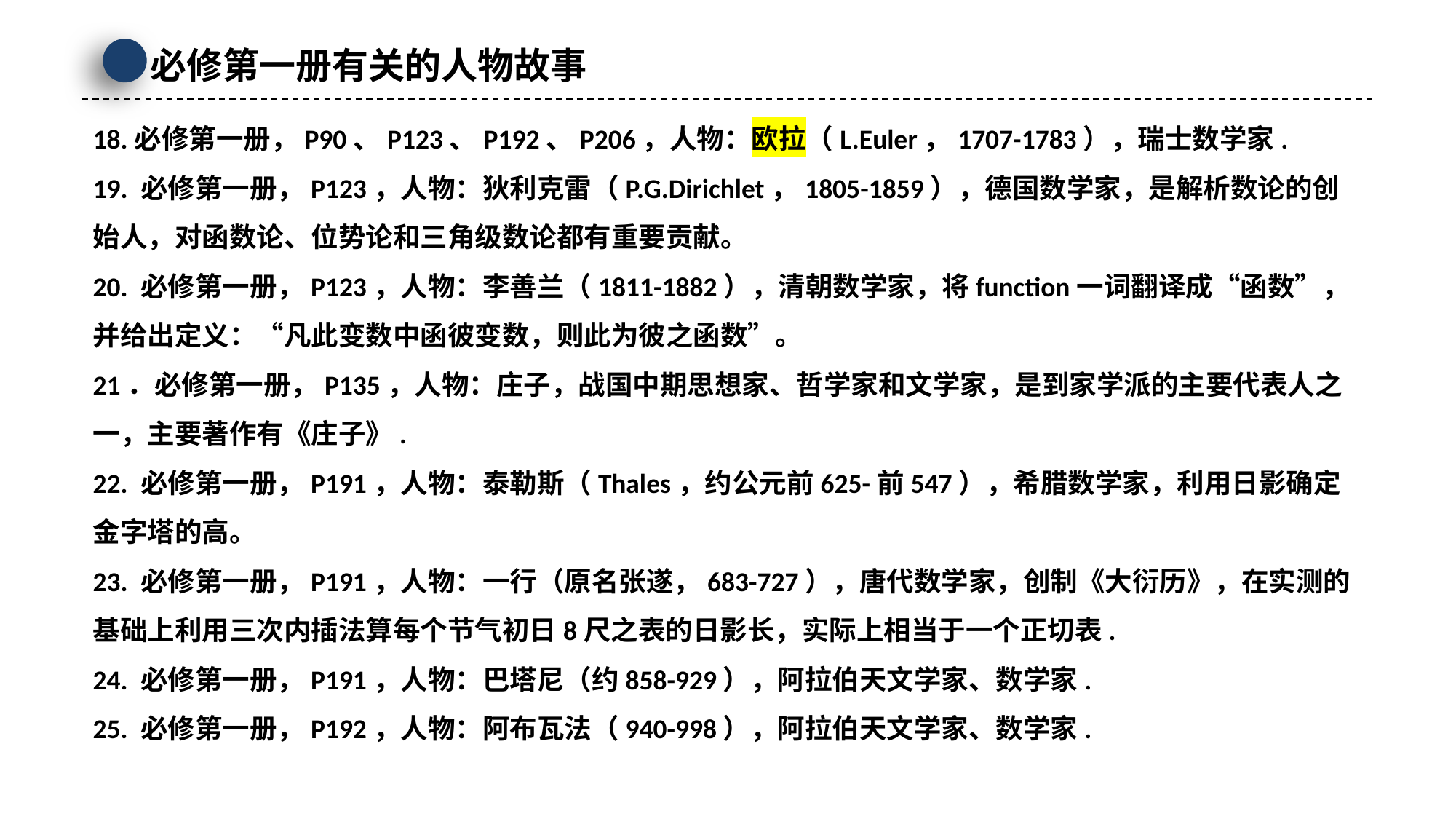

必修第一册有关的人物故事
18.必修第一册，P90、P123、P192、P206，人物：欧拉（L.Euler，1707-1783），瑞士数学家.
19. 必修第一册，P123，人物：狄利克雷（P.G.Dirichlet，1805-1859），德国数学家，是解析数论的创始人，对函数论、位势论和三角级数论都有重要贡献。
20. 必修第一册，P123，人物：李善兰（1811-1882），清朝数学家，将function一词翻译成“函数”，并给出定义：“凡此变数中函彼变数，则此为彼之函数”。
21．必修第一册，P135，人物：庄子，战国中期思想家、哲学家和文学家，是到家学派的主要代表人之一，主要著作有《庄子》.
22. 必修第一册，P191，人物：泰勒斯（Thales，约公元前625-前547），希腊数学家，利用日影确定金字塔的高。
23. 必修第一册，P191，人物：一行（原名张遂，683-727），唐代数学家，创制《大衍历》，在实测的基础上利用三次内插法算每个节气初日8尺之表的日影长，实际上相当于一个正切表.
24. 必修第一册，P191，人物：巴塔尼（约858-929），阿拉伯天文学家、数学家.
25. 必修第一册，P192，人物：阿布瓦法（940-998），阿拉伯天文学家、数学家.